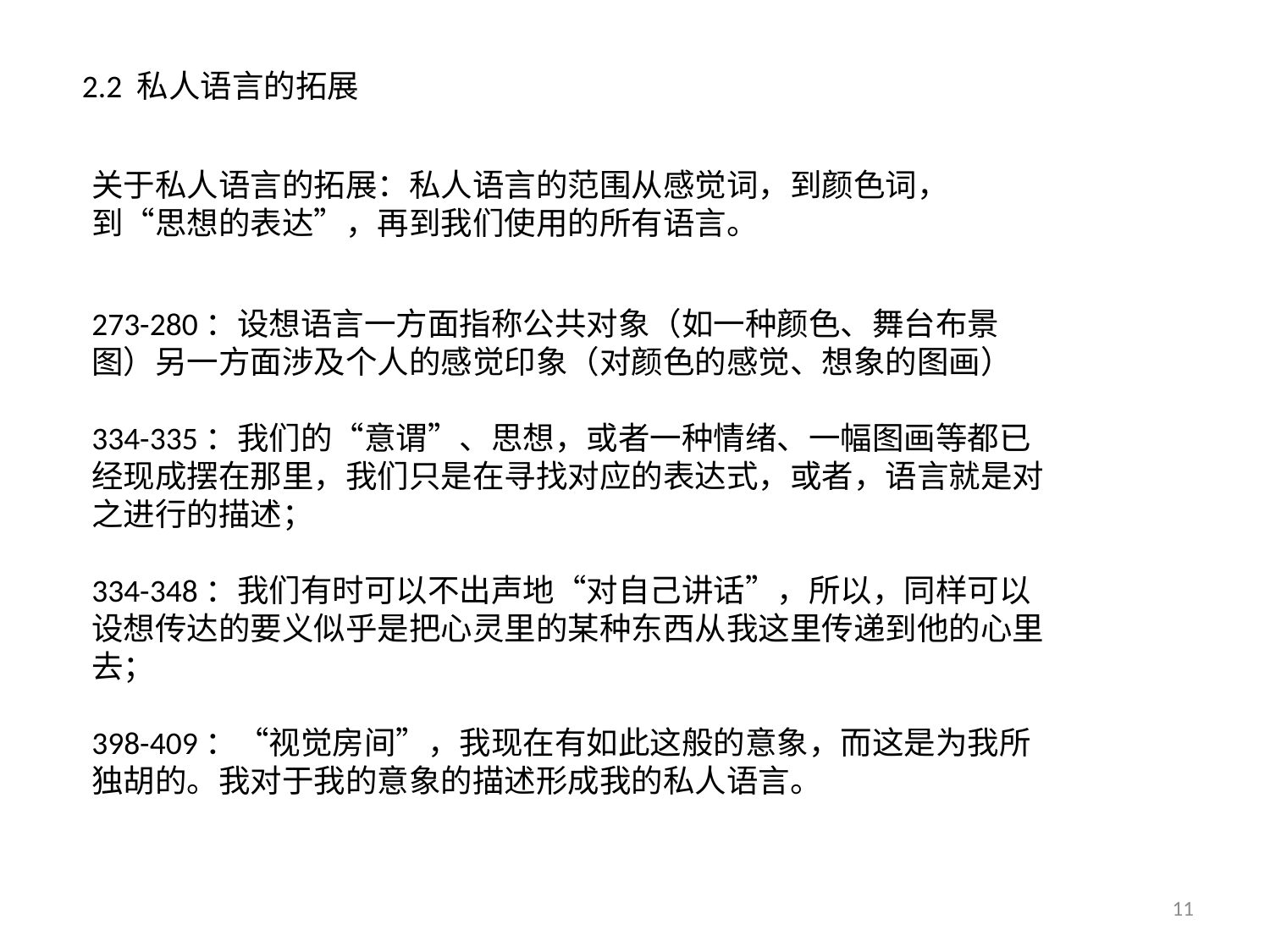

2.2 私人语言的拓展
关于私人语言的拓展：私人语言的范围从感觉词，到颜色词，到“思想的表达”，再到我们使用的所有语言。
273-280：设想语言一方面指称公共对象（如一种颜色、舞台布景图）另一方面涉及个人的感觉印象（对颜色的感觉、想象的图画）

334-335：我们的“意谓”、思想，或者一种情绪、一幅图画等都已经现成摆在那里，我们只是在寻找对应的表达式，或者，语言就是对之进行的描述；

334-348：我们有时可以不出声地“对自己讲话”，所以，同样可以设想传达的要义似乎是把心灵里的某种东西从我这里传递到他的心里去；

398-409：“视觉房间”，我现在有如此这般的意象，而这是为我所独胡的。我对于我的意象的描述形成我的私人语言。
11